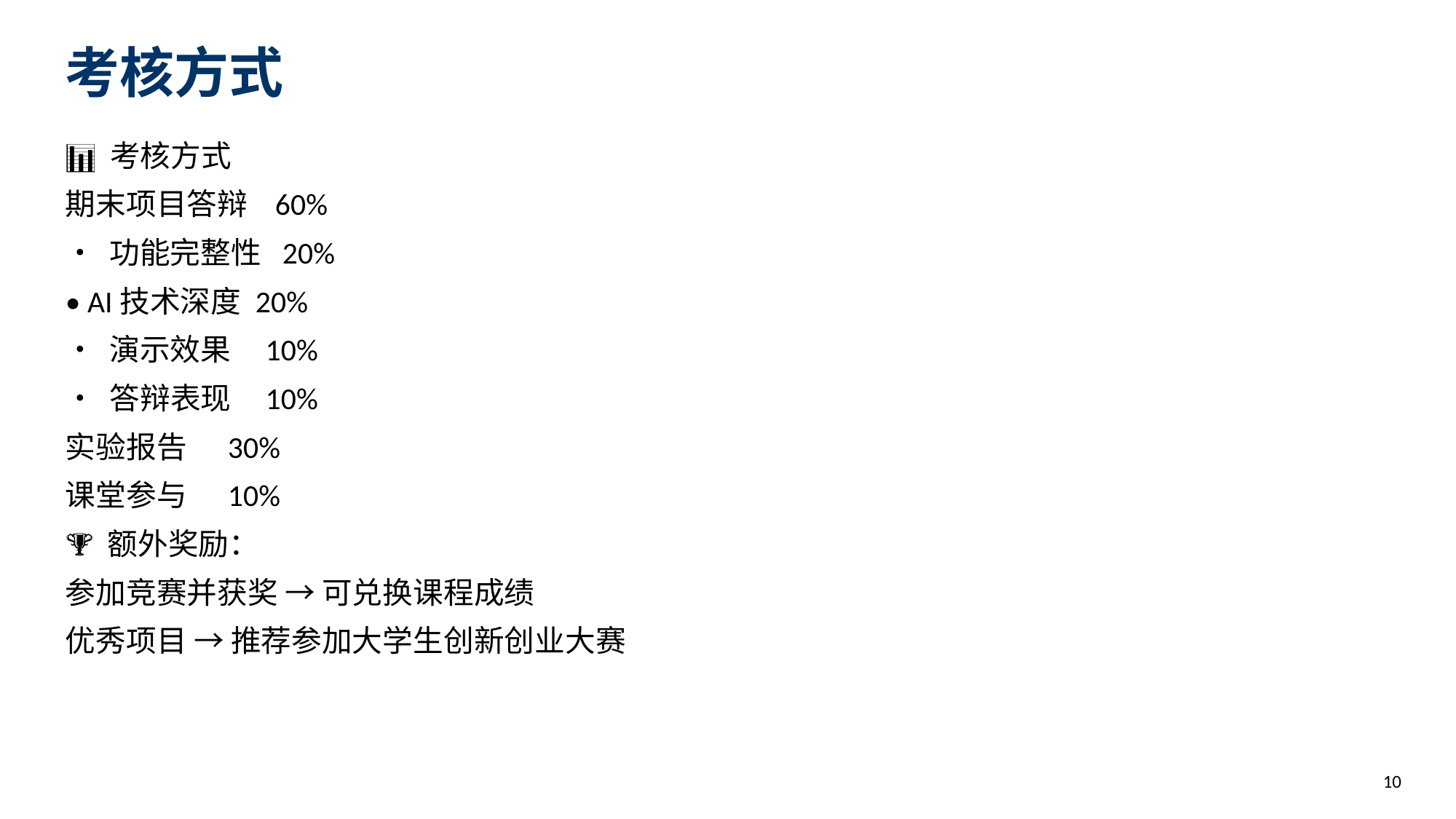

考核方式
📊 考核方式
期末项目答辩   60%
• 功能完整性  20%
• AI技术深度 20%
• 演示效果    10%
• 答辩表现    10%
实验报告     30%
课堂参与     10%
🏆 额外奖励：
参加竞赛并获奖 → 可兑换课程成绩
优秀项目 → 推荐参加大学生创新创业大赛
10